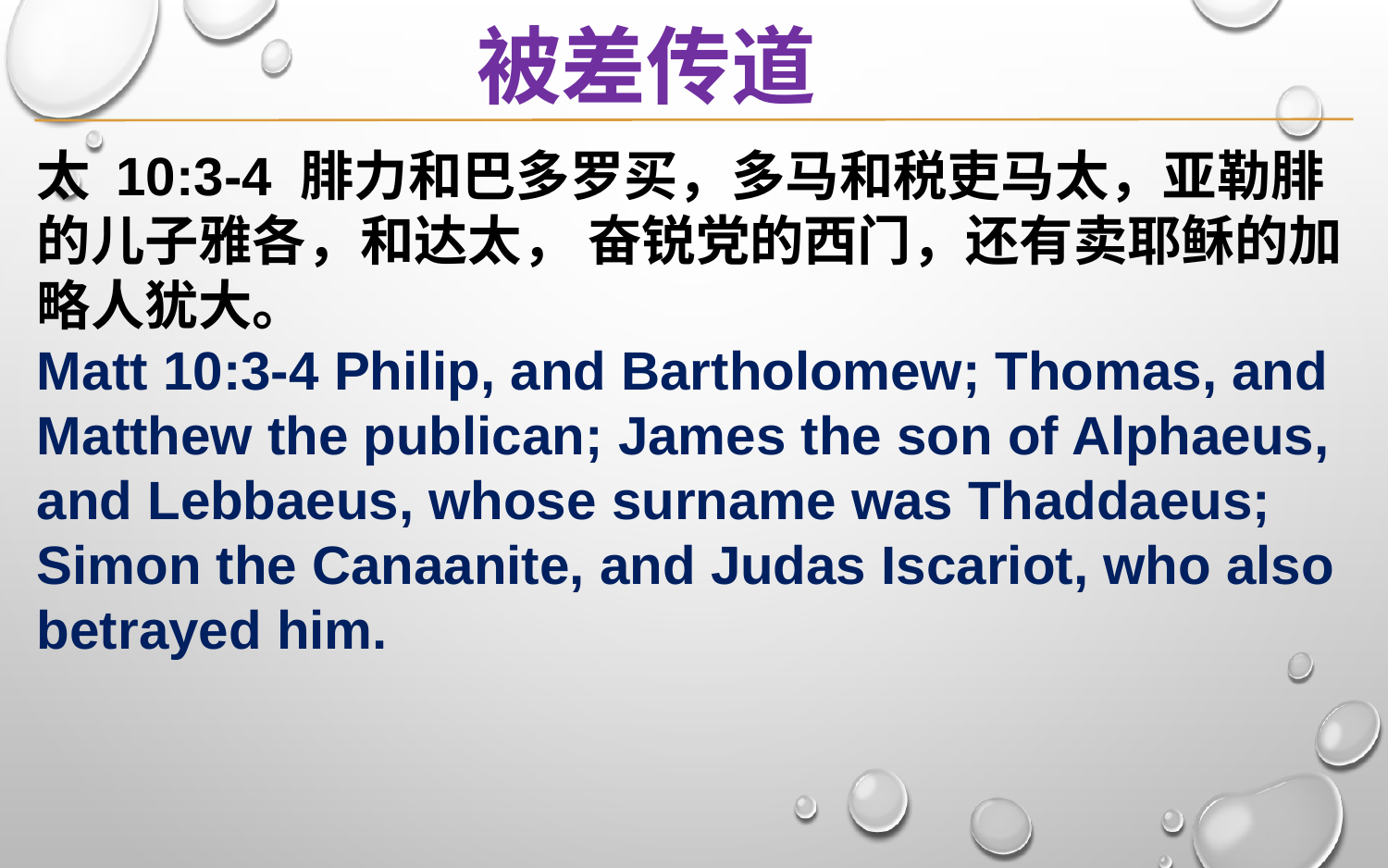

被差传道
太 10:3-4 腓力和巴多罗买，多马和税吏马太，亚勒腓的儿子雅各，和达太， 奋锐党的西门，还有卖耶稣的加略人犹大。
Matt 10:3-4 Philip, and Bartholomew; Thomas, and Matthew the publican; James the son of Alphaeus, and Lebbaeus, whose surname was Thaddaeus; Simon the Canaanite, and Judas Iscariot, who also betrayed him.